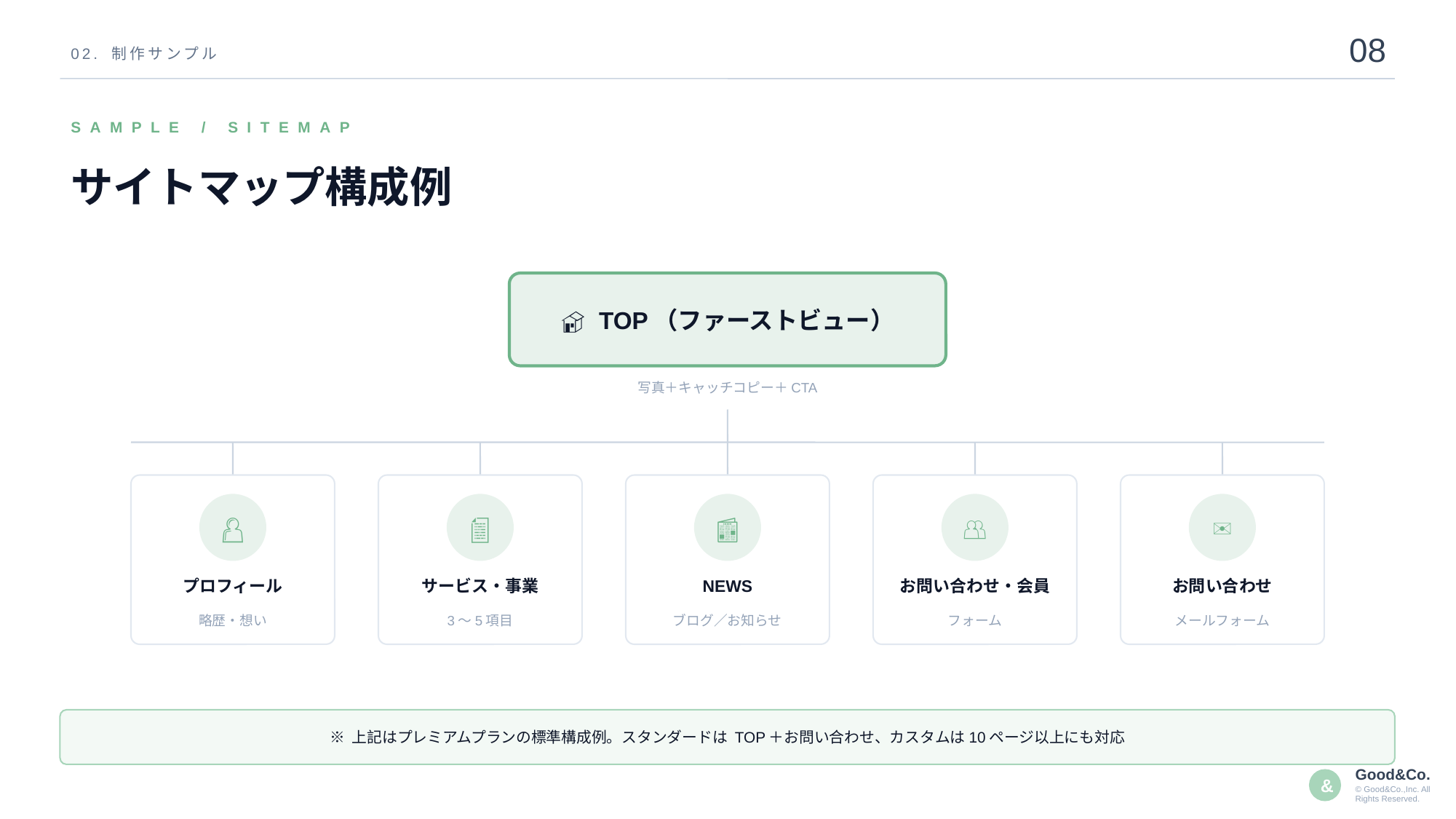

08
02. 制作サンプル

SAMPLE / SITEMAP
サイトマップ構成例

🏠  TOP（ファーストビュー）
写真＋キャッチコピー＋CTA

👤

📄

📰

👥

✉
プロフィール
サービス・事業
NEWS
お問い合わせ・会員
お問い合わせ
略歴・想い
3〜5項目
ブログ／お知らせ
フォーム
メールフォーム

※ 上記はプレミアムプランの標準構成例。スタンダードは TOP＋お問い合わせ、カスタムは10ページ以上にも対応
Good&Co.

&
© Good&Co.,Inc. All Rights Reserved.